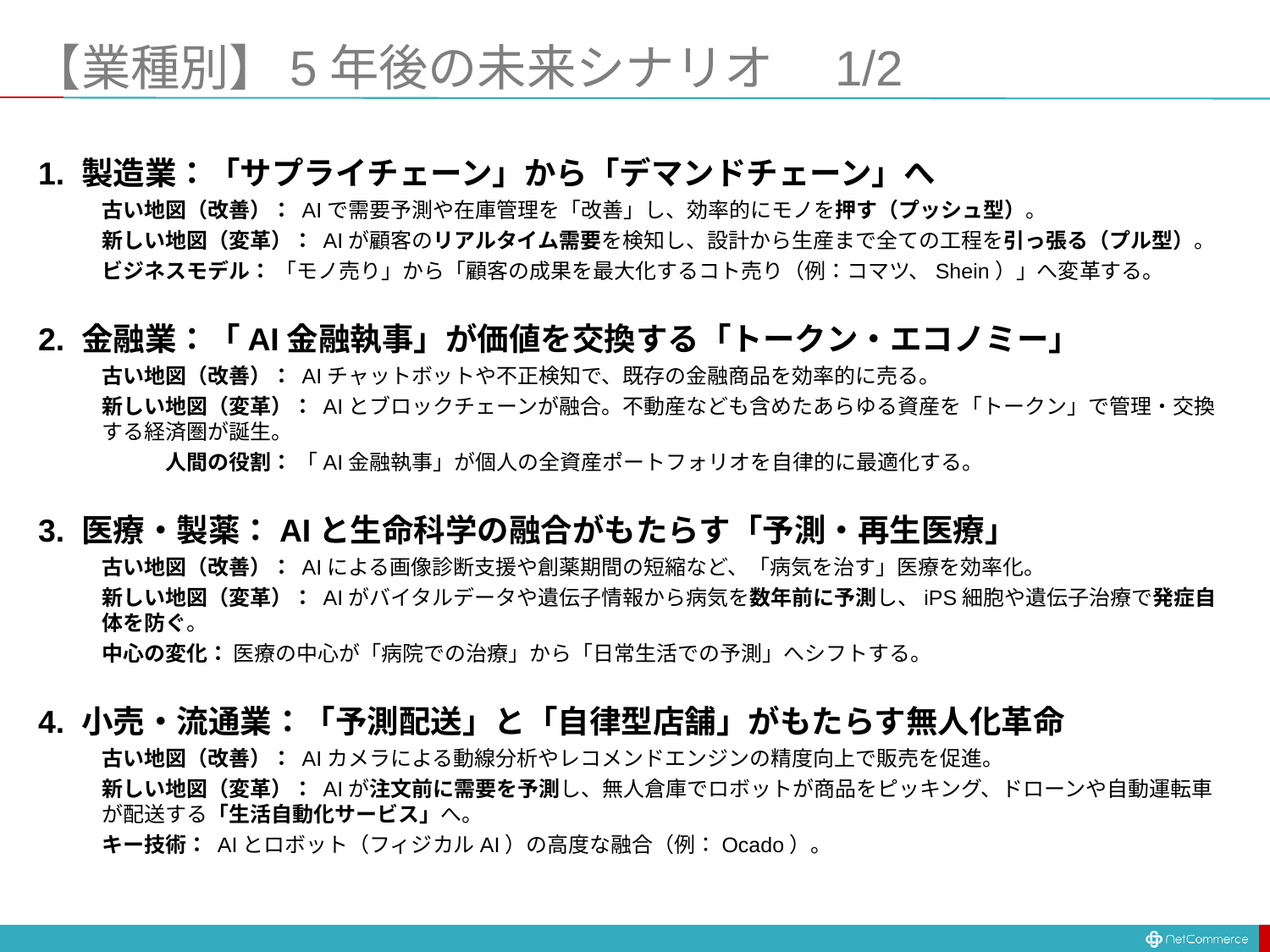

# 【業種別】5年後の未来シナリオ　1/2
1. 製造業：「サプライチェーン」から「デマンドチェーン」へ
古い地図（改善）： AIで需要予測や在庫管理を「改善」し、効率的にモノを押す（プッシュ型）。
新しい地図（変革）： AIが顧客のリアルタイム需要を検知し、設計から生産まで全ての工程を引っ張る（プル型）。
ビジネスモデル： 「モノ売り」から「顧客の成果を最大化するコト売り（例：コマツ、Shein）」へ変革する。

2. 金融業：「AI金融執事」が価値を交換する「トークン・エコノミー」
古い地図（改善）： AIチャットボットや不正検知で、既存の金融商品を効率的に売る。
新しい地図（変革）： AIとブロックチェーンが融合。不動産なども含めたあらゆる資産を「トークン」で管理・交換する経済圏が誕生。
	人間の役割： 「AI金融執事」が個人の全資産ポートフォリオを自律的に最適化する。

3. 医療・製薬：AIと生命科学の融合がもたらす「予測・再生医療」
古い地図（改善）： AIによる画像診断支援や創薬期間の短縮など、「病気を治す」医療を効率化。
新しい地図（変革）： AIがバイタルデータや遺伝子情報から病気を数年前に予測し、iPS細胞や遺伝子治療で発症自体を防ぐ。
中心の変化： 医療の中心が「病院での治療」から「日常生活での予測」へシフトする。

4. 小売・流通業：「予測配送」と「自律型店舗」がもたらす無人化革命
古い地図（改善）： AIカメラによる動線分析やレコメンドエンジンの精度向上で販売を促進。
新しい地図（変革）： AIが注文前に需要を予測し、無人倉庫でロボットが商品をピッキング、ドローンや自動運転車が配送する「生活自動化サービス」へ。
キー技術： AIとロボット（フィジカルAI）の高度な融合（例：Ocado）。